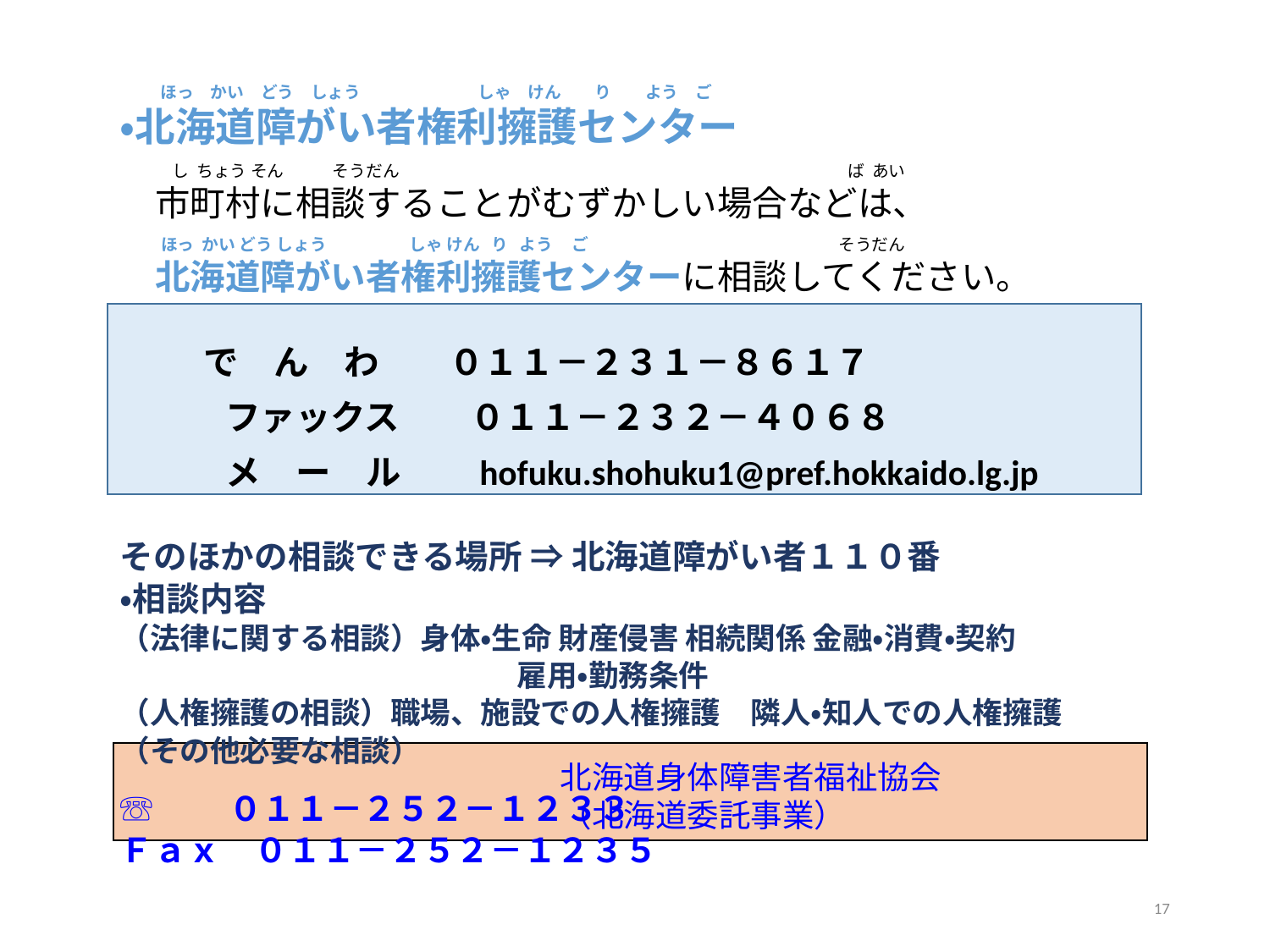

ほっ　かい　どう　しょう　　　　　　　しゃ　けん　　り　　よう　ご
・北海道障がい者権利擁護センター
  　　  し  ちょう そん　　    そうだん　　　　　　                              　　　　　　　　　　　　　　ば  あい
　市町村に相談することがむずかしい場合などは、
 　　ほっ  かい どう しょう　　             しゃ けん   り   よう     ご 　　　　　　　　　　　　　　   そうだん
　北海道障がい者権利擁護センターに相談してください。

    　 で　ん　わ　　０１１－２３１－８６１７

　　　ファックス　　０１１－２３２－４０６８

　　　メ　ー　ル　　hofuku.shohuku1@pref.hokkaido.lg.jp

そのほかの相談できる場所 ⇒ 北海道障がい者１１０番
・相談内容
（法律に関する相談）身体・生命 財産侵害 相続関係 金融・消費・契約
　　　　　　　　　　　　　 雇用・勤務条件
（人権擁護の相談）職場、施設での人権擁護　隣人・知人での人権擁護
（その他必要な相談）

☏　　０１１－２５２－１２３３
Ｆａｘ　０１１－２５２－１２３５

北海道身体障害者福祉協会
（北海道委託事業）
17